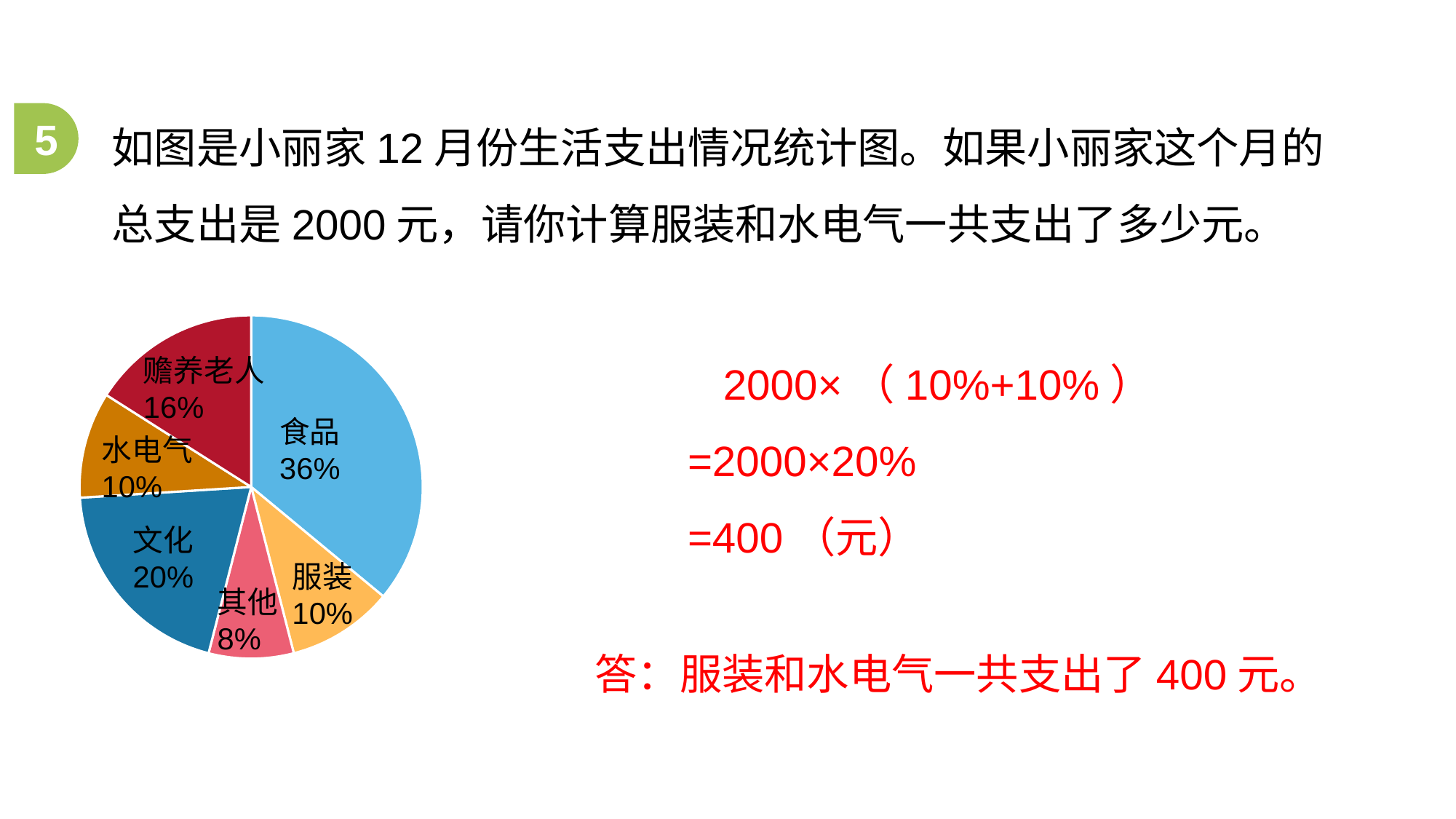

如图是小丽家12月份生活支出情况统计图。如果小丽家这个月的总支出是2000元，请你计算服装和水电气一共支出了多少元。

5

### Chart

| Category | 列1 |
|---|---|
|  | 0.36 |
|  | 0.1 |
|  | 0.08 |
|  | 0.2 |
|  | 0.1 |
|  | 0.16 |
食品
36%
水电气
10%
服装
10%
其他
8%
赡养老人
16%
文化
20%
   2000×（10%+10%）
=2000×20%
=400（元）
答：服装和水电气一共支出了400元。